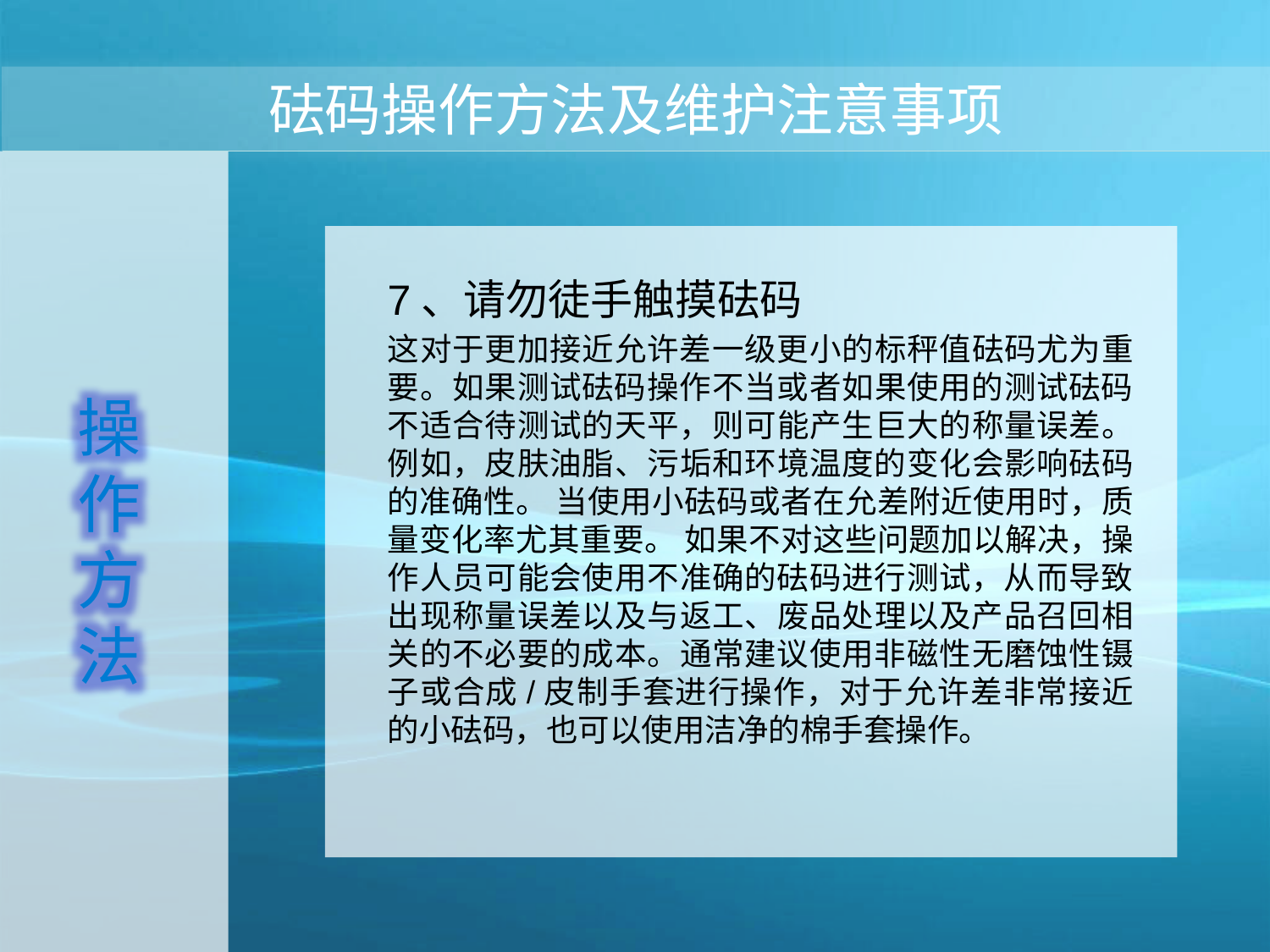

# 砝码操作方法及维护注意事项

7、请勿徒手触摸砝码
这对于更加接近允许差一级更小的标秤值砝码尤为重要。如果测试砝码操作不当或者如果使用的测试砝码不适合待测试的天平，则可能产生巨大的称量误差。 例如，皮肤油脂、污垢和环境温度的变化会影响砝码的准确性。 当使用小砝码或者在允差附近使用时，质量变化率尤其重要。 如果不对这些问题加以解决，操作人员可能会使用不准确的砝码进行测试，从而导致出现称量误差以及与返工、废品处理以及产品召回相关的不必要的成本。通常建议使用非磁性无磨蚀性镊子或合成/皮制手套进行操作，对于允许差非常接近的小砝码，也可以使用洁净的棉手套操作。
操作方法